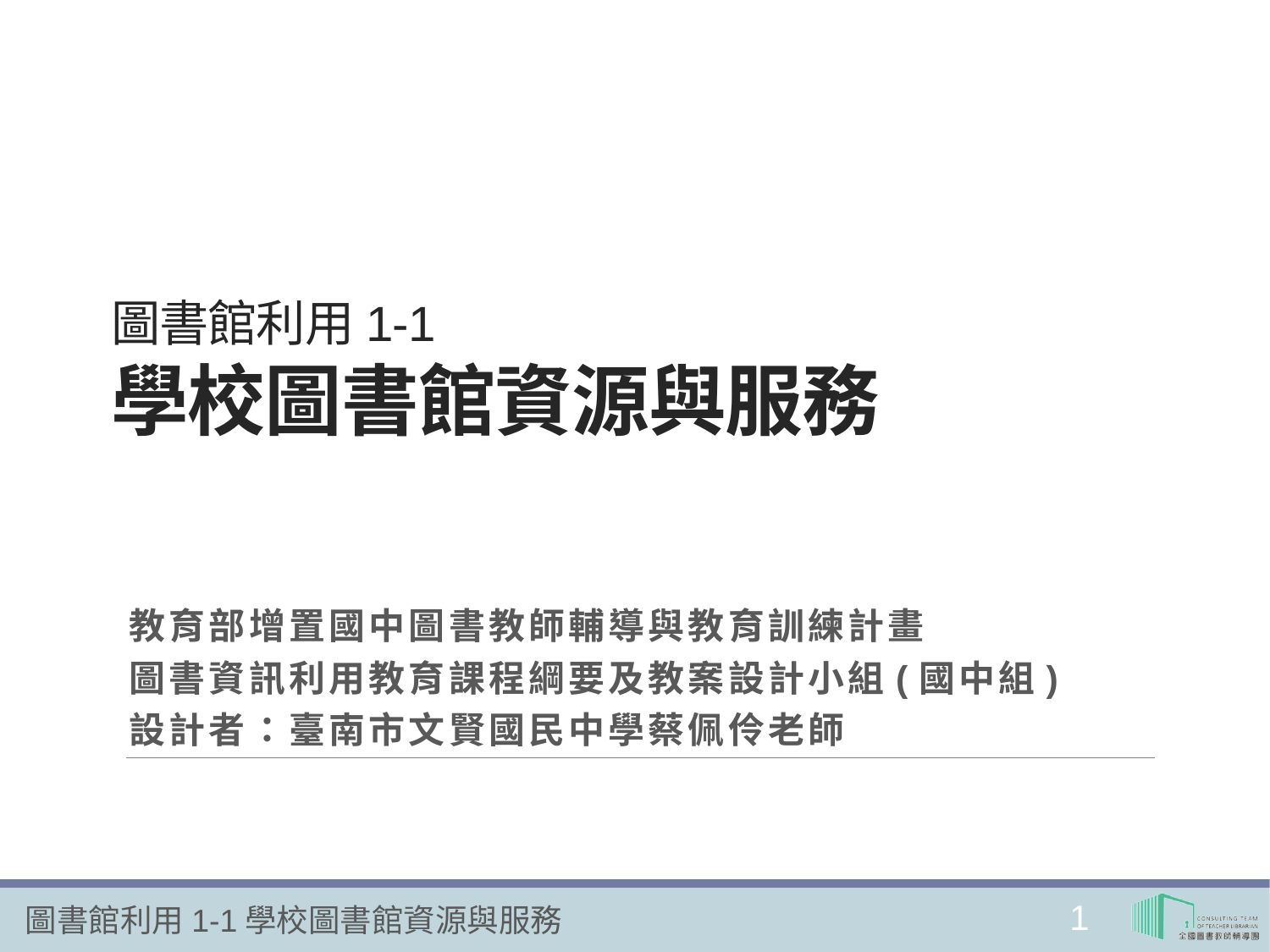

# 圖書館利用1-1 學校圖書館資源與服務
教育部增置國中圖書教師輔導與教育訓練計畫
圖書資訊利用教育課程綱要及教案設計小組(國中組)
設計者：臺南市文賢國民中學蔡佩伶老師